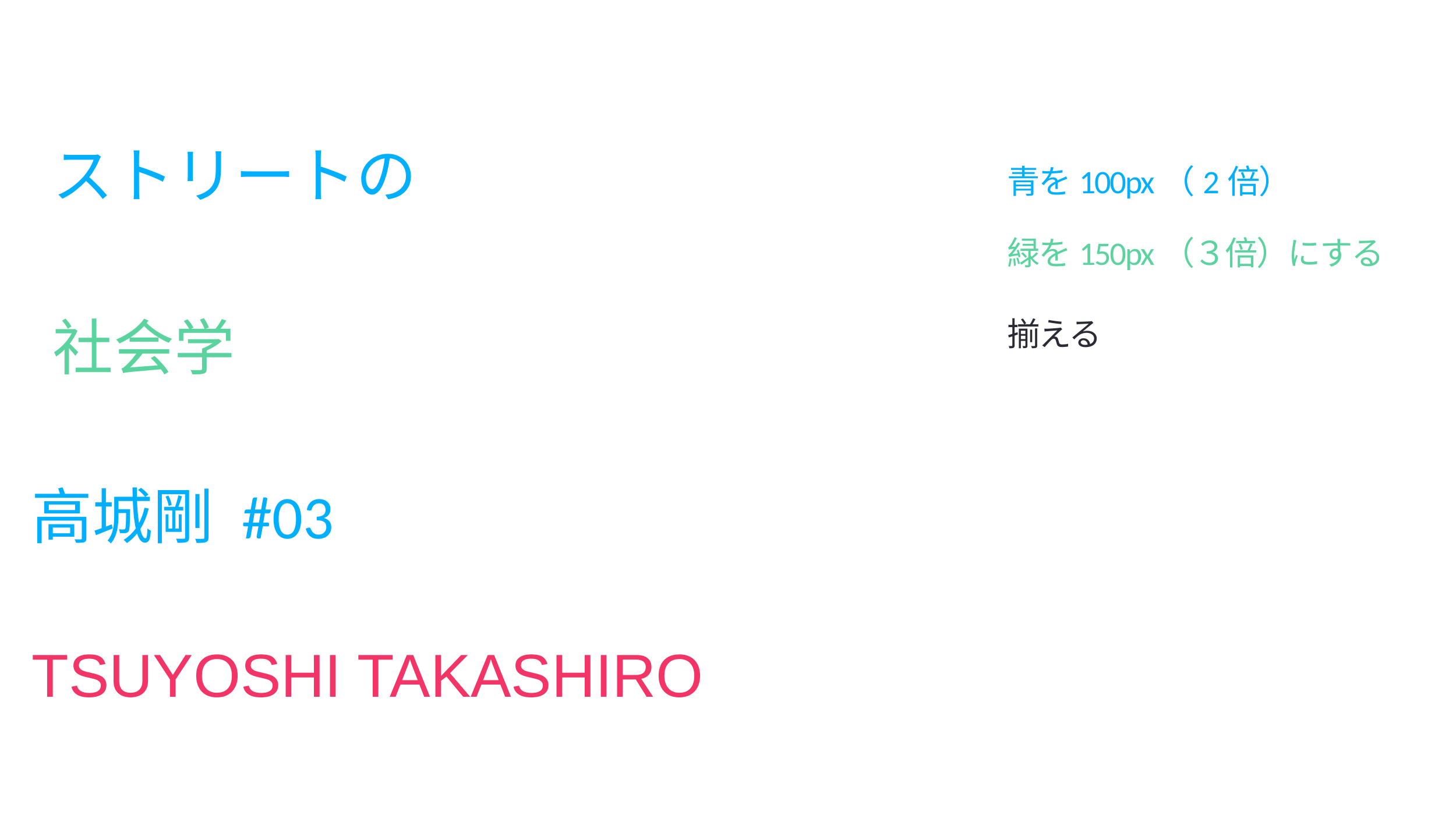

青を100px（2倍）
ストリートの
緑を150px（３倍）にする
揃える
社会学
高城剛 #03
TSUYOSHI TAKASHIRO